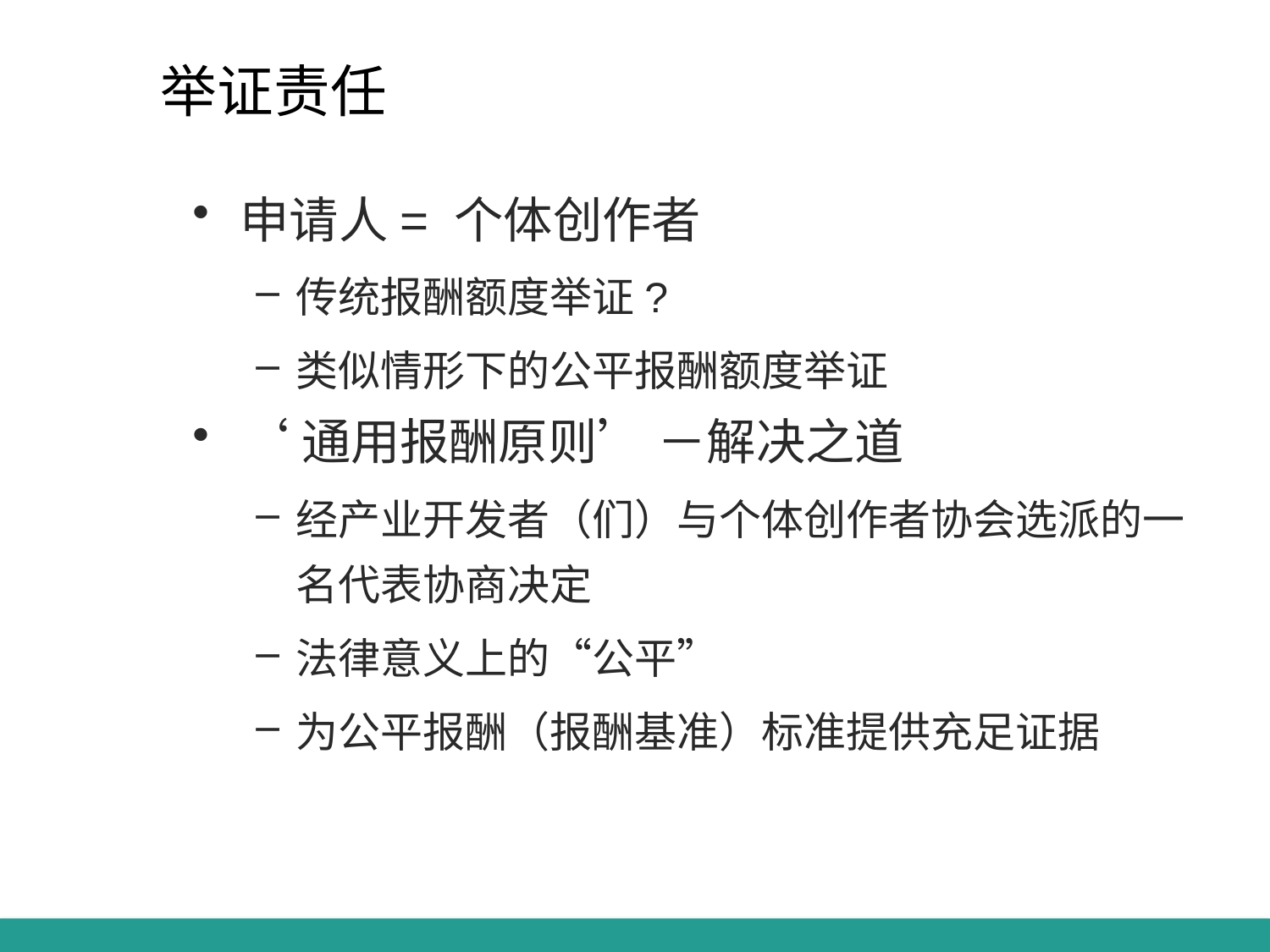

# 举证责任
申请人= 个体创作者
传统报酬额度举证?
类似情形下的公平报酬额度举证
‘通用报酬原则’ －解决之道
经产业开发者（们）与个体创作者协会选派的一名代表协商决定
法律意义上的“公平”
为公平报酬（报酬基准）标准提供充足证据